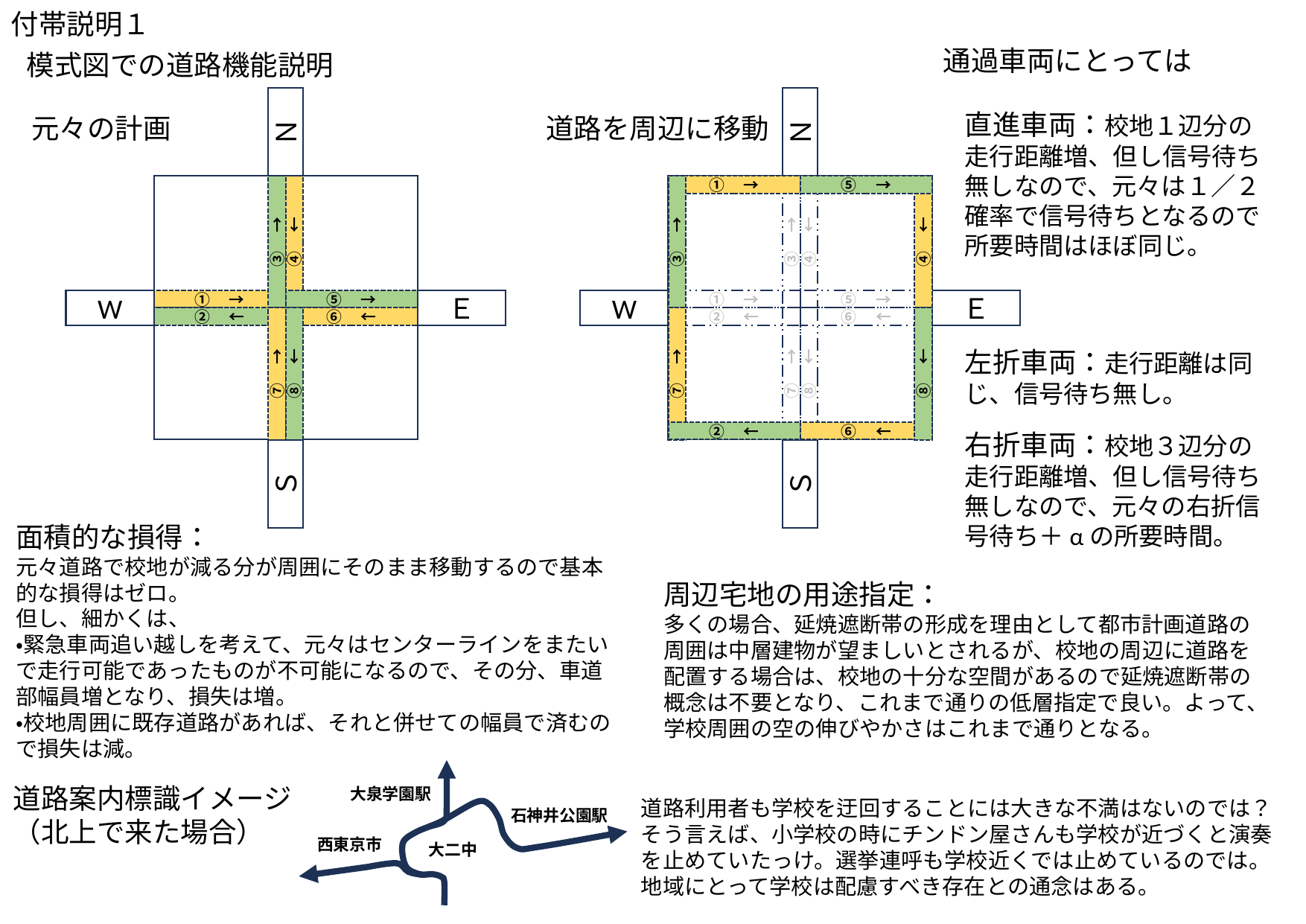

付帯説明１
通過車両にとっては
模式図での道路機能説明
直進車両：校地１辺分の走行距離増、但し信号待ち無しなので、元々は１／２確率で信号待ちとなるので所要時間はほぼ同じ。
道路を周辺に移動
元々の計画
Ｎ
Ｎ
①　→

⑤　→
③　→
③　→
④　←
④　←
③　→
④　←
W
①　→
⑤　→
Ｅ
W
①　→
⑤　→
Ｅ
②　←
⑥　←
②　←
⑥　←
左折車両：走行距離は同じ、信号待ち無し。
⑦　→
⑧　←
⑦　→
⑧　←
⑦　→
⑧　←
右折車両：校地３辺分の走行距離増、但し信号待ち無しなので、元々の右折信号待ち＋αの所要時間。
②　←
⑥　←
Ｓ
Ｓ
面積的な損得：
元々道路で校地が減る分が周囲にそのまま移動するので基本的な損得はゼロ。
但し、細かくは、
・緊急車両追い越しを考えて、元々はセンターラインをまたいで走行可能であったものが不可能になるので、その分、車道部幅員増となり、損失は増。
・校地周囲に既存道路があれば、それと併せての幅員で済むので損失は減。
周辺宅地の用途指定：
多くの場合、延焼遮断帯の形成を理由として都市計画道路の周囲は中層建物が望ましいとされるが、校地の周辺に道路を配置する場合は、校地の十分な空間があるので延焼遮断帯の概念は不要となり、これまで通りの低層指定で良い。よって、学校周囲の空の伸びやかさはこれまで通りとなる。

道路案内標識イメージ
（北上で来た場合）
大泉学園駅
道路利用者も学校を迂回することには大きな不満はないのでは？
そう言えば、小学校の時にチンドン屋さんも学校が近づくと演奏を止めていたっけ。選挙連呼も学校近くでは止めているのでは。
地域にとって学校は配慮すべき存在との通念はある。
石神井公園駅

西東京市
大二中